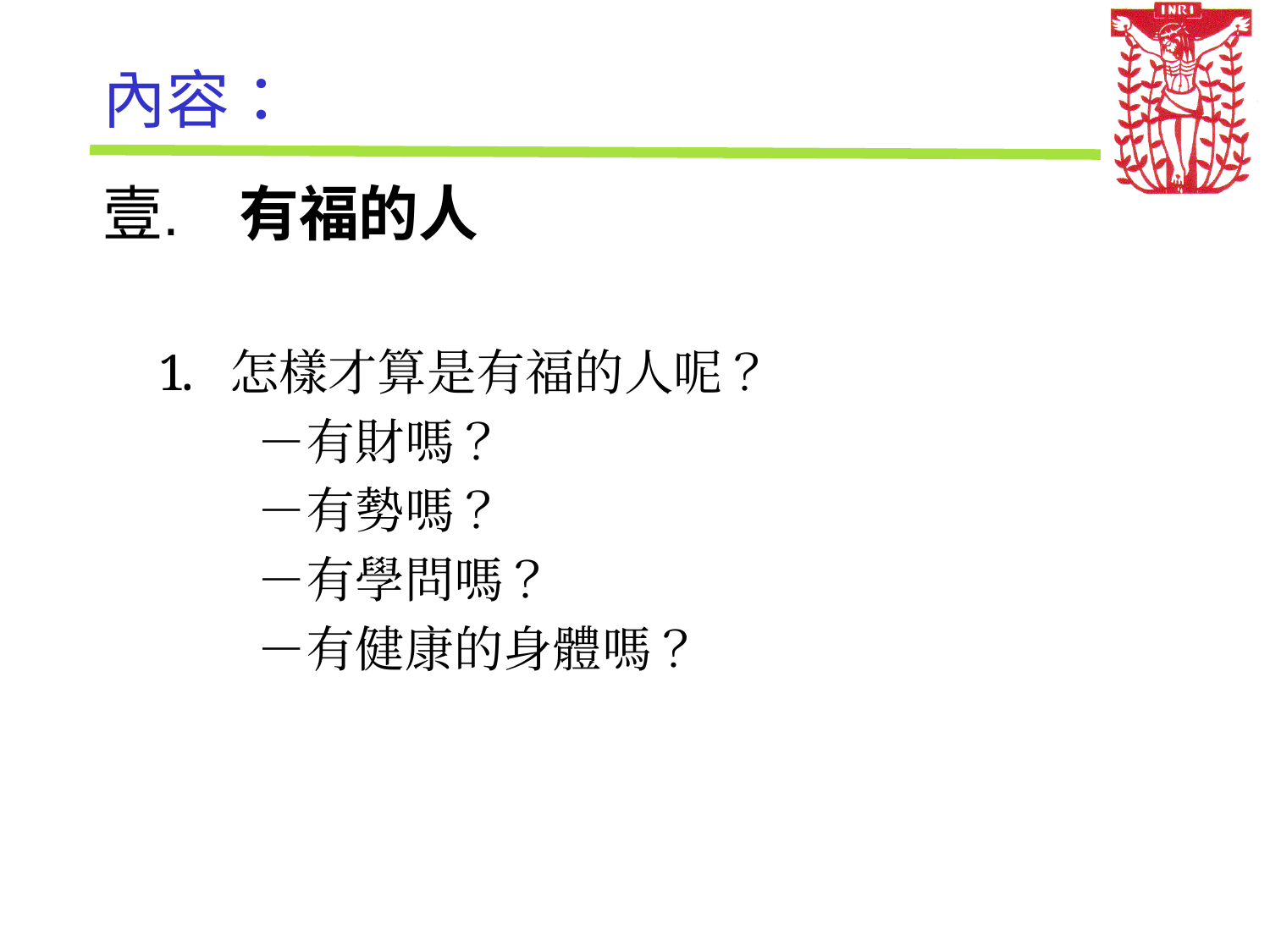

# 內容：
　有福的人

怎樣才算是有福的人呢？
　　－有財嗎？
　　－有勢嗎？
　　－有學問嗎？
　　－有健康的身體嗎？